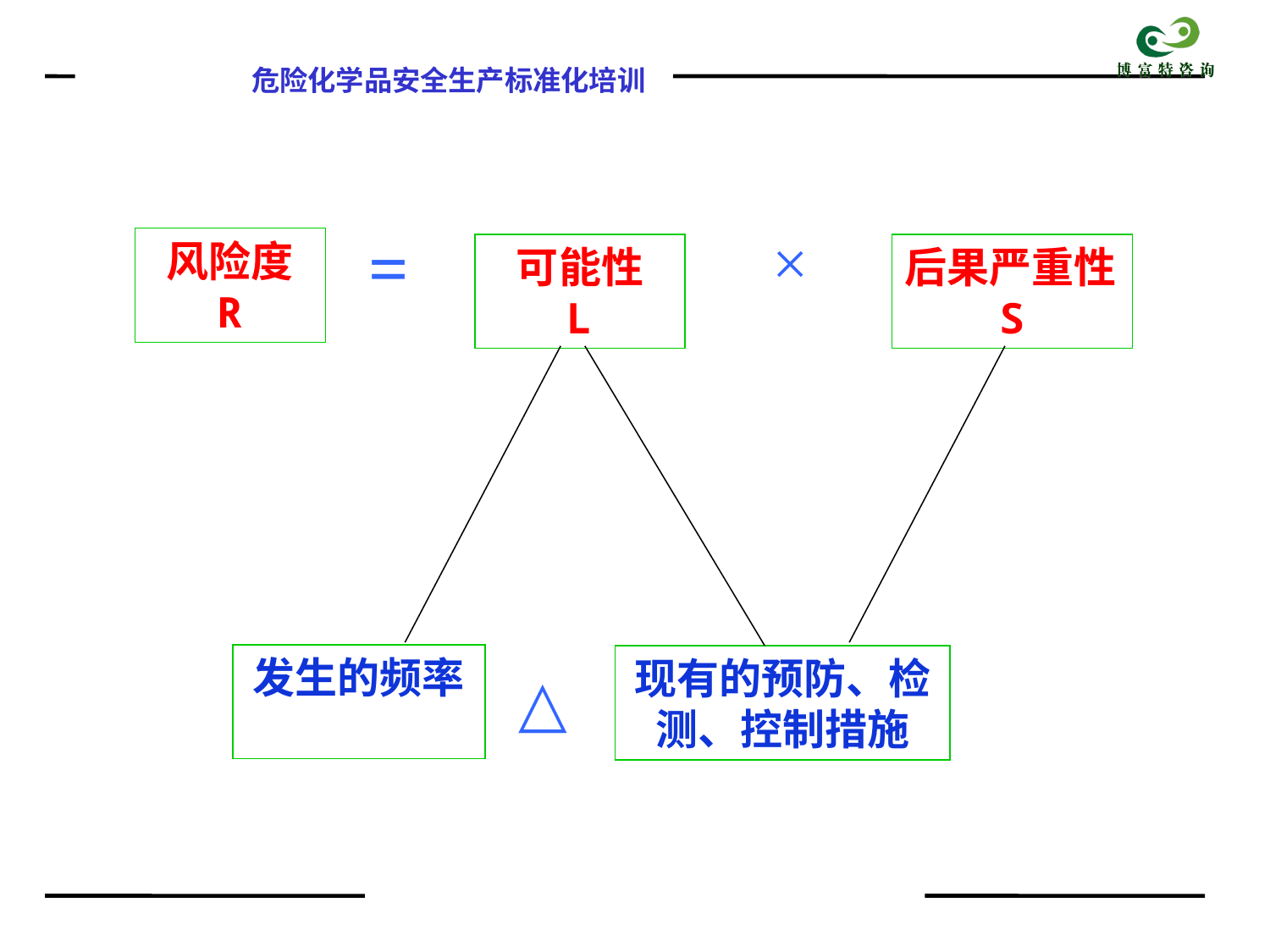

=
×
风险度
R
可能性
L
后果严重性S

发生的频率

现有的预防、检测、控制措施
△